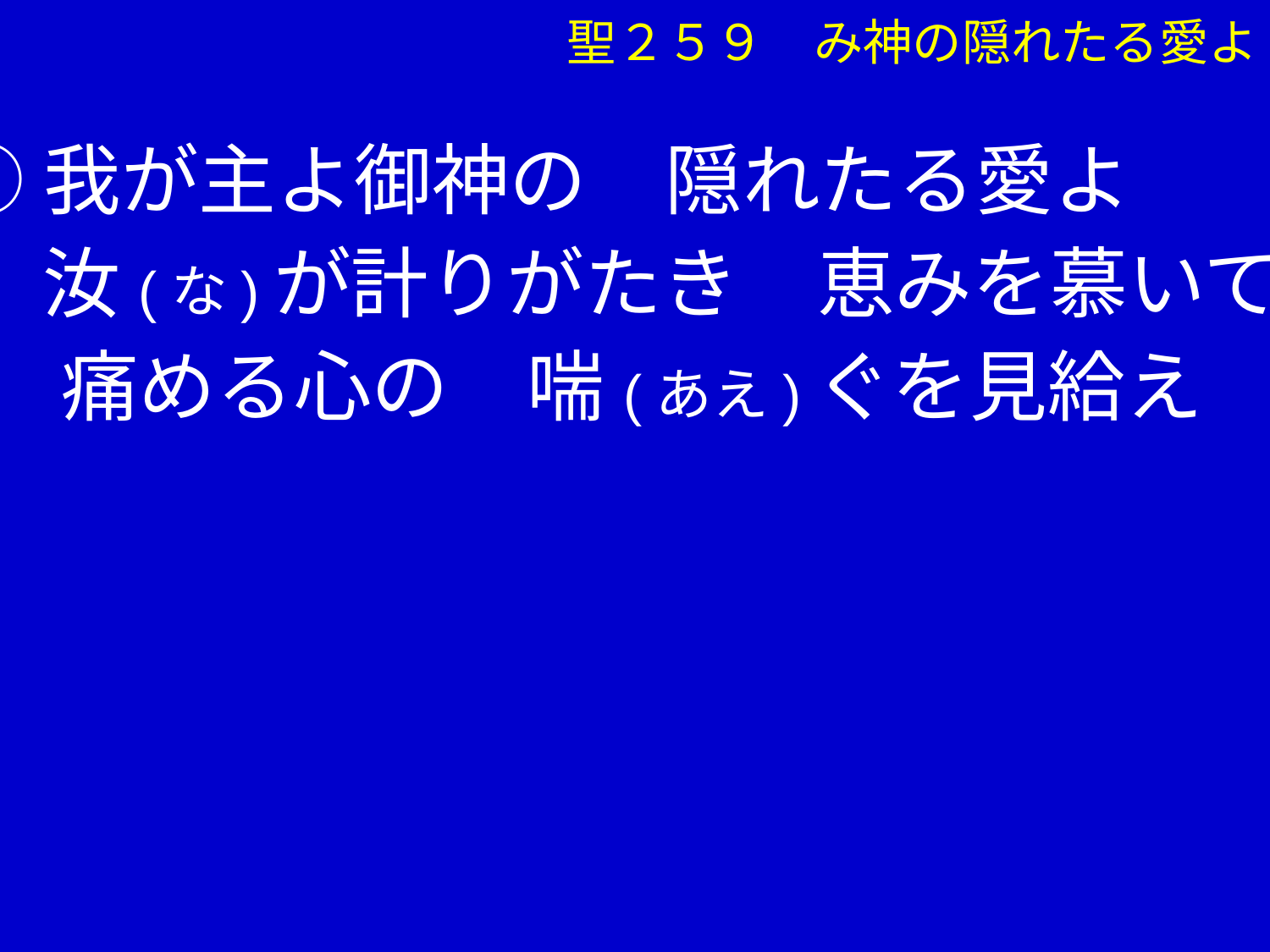

聖２５９　み神の隠れたる愛よ
①我が主よ御神の　隠れたる愛よ
　 汝(な)が計りがたき　恵みを慕いて
 　痛める心の　喘(あえ)ぐを見給え